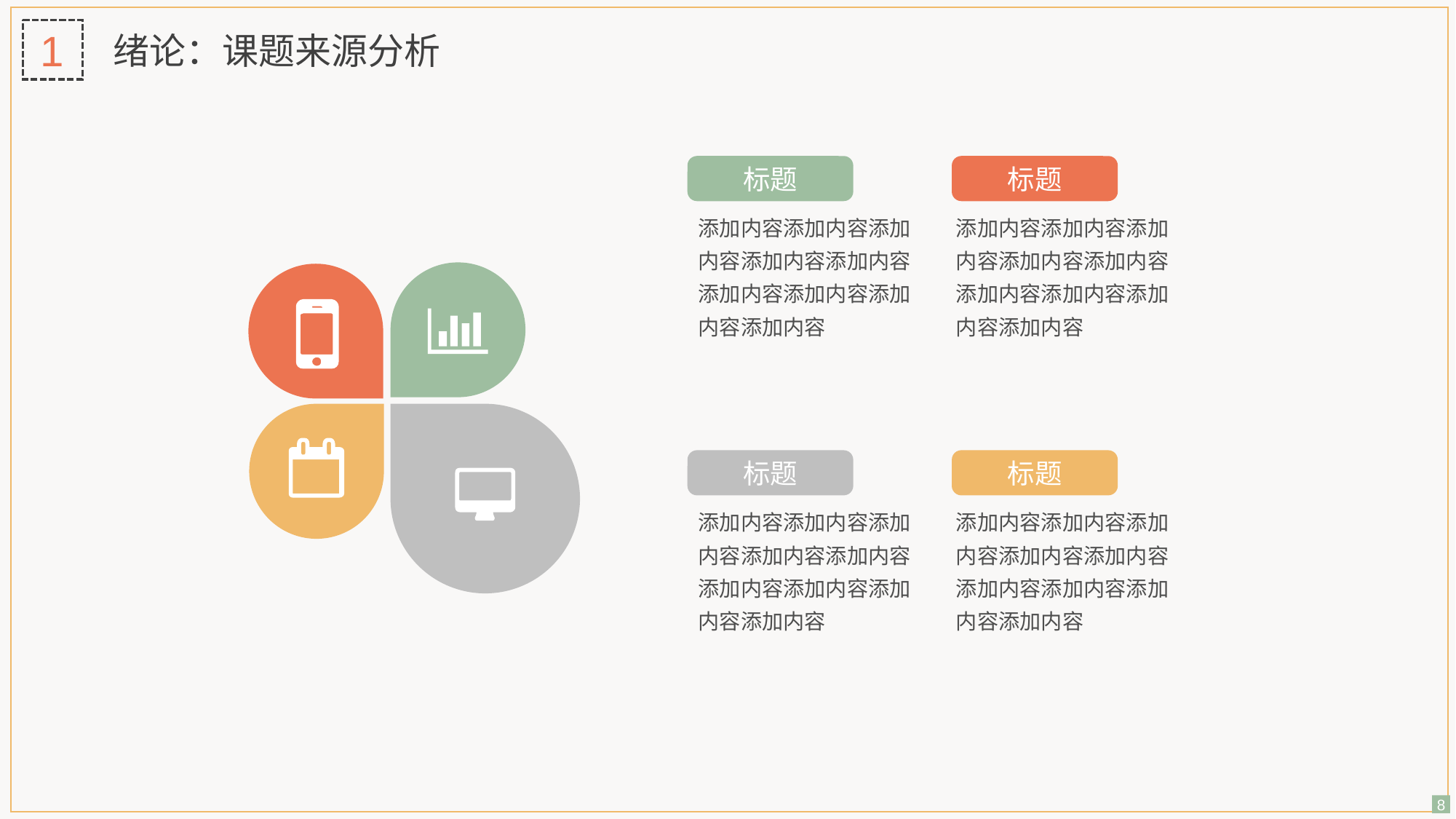

1
绪论：课题来源分析
标题
标题
添加内容添加内容添加内容添加内容添加内容添加内容添加内容添加内容添加内容
添加内容添加内容添加内容添加内容添加内容添加内容添加内容添加内容添加内容

标题
标题

添加内容添加内容添加内容添加内容添加内容添加内容添加内容添加内容添加内容
添加内容添加内容添加内容添加内容添加内容添加内容添加内容添加内容添加内容
8